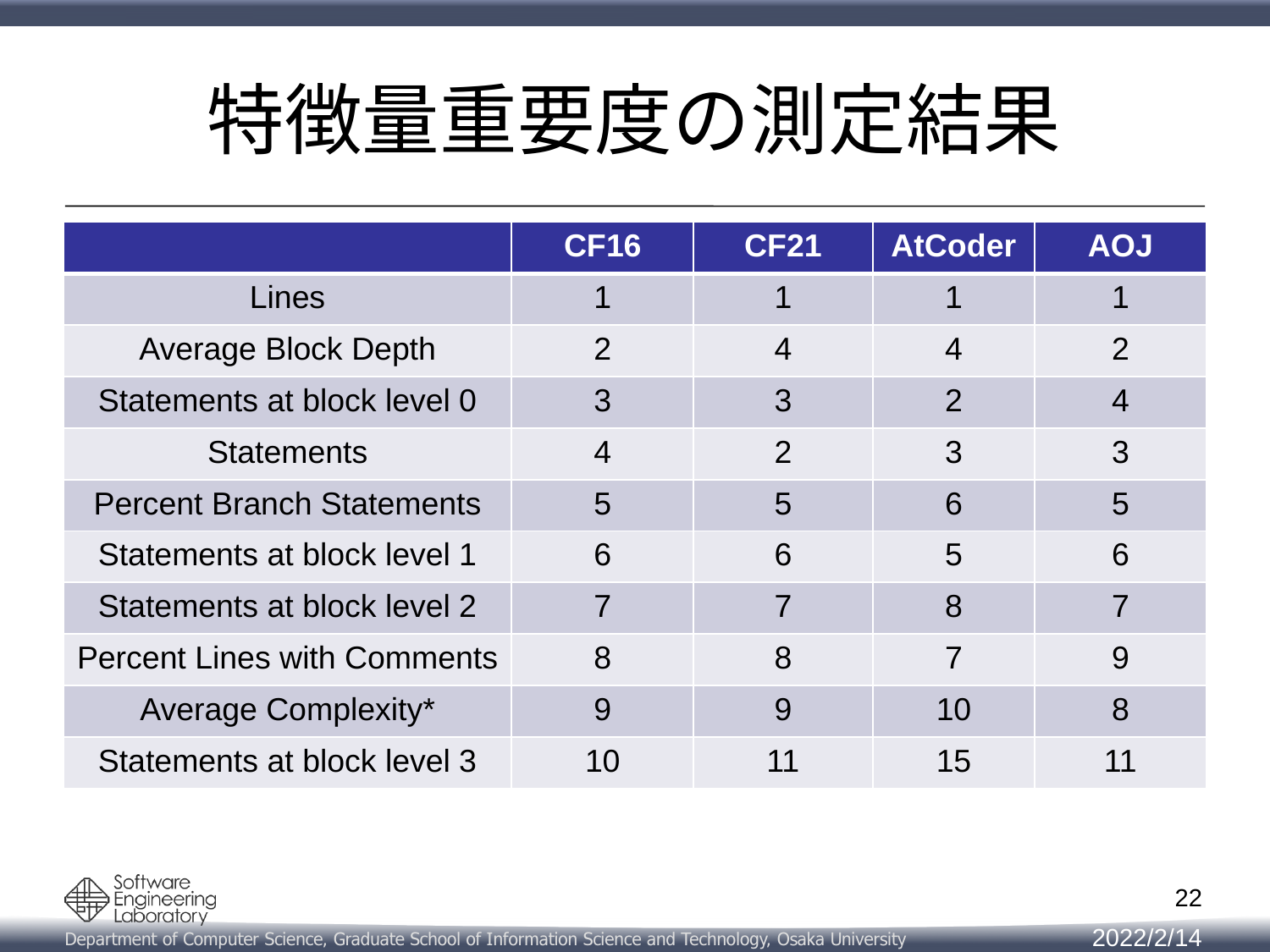

# 特徴量重要度の測定結果
|  | CF16 | CF21 | AtCoder | AOJ |
| --- | --- | --- | --- | --- |
| Lines | 1 | 1 | 1 | 1 |
| Average Block Depth | 2 | 4 | 4 | 2 |
| Statements at block level 0 | 3 | 3 | 2 | 4 |
| Statements | 4 | 2 | 3 | 3 |
| Percent Branch Statements | 5 | 5 | 6 | 5 |
| Statements at block level 1 | 6 | 6 | 5 | 6 |
| Statements at block level 2 | 7 | 7 | 8 | 7 |
| Percent Lines with Comments | 8 | 8 | 7 | 9 |
| Average Complexity\* | 9 | 9 | 10 | 8 |
| Statements at block level 3 | 10 | 11 | 15 | 11 |
22
2022/2/14